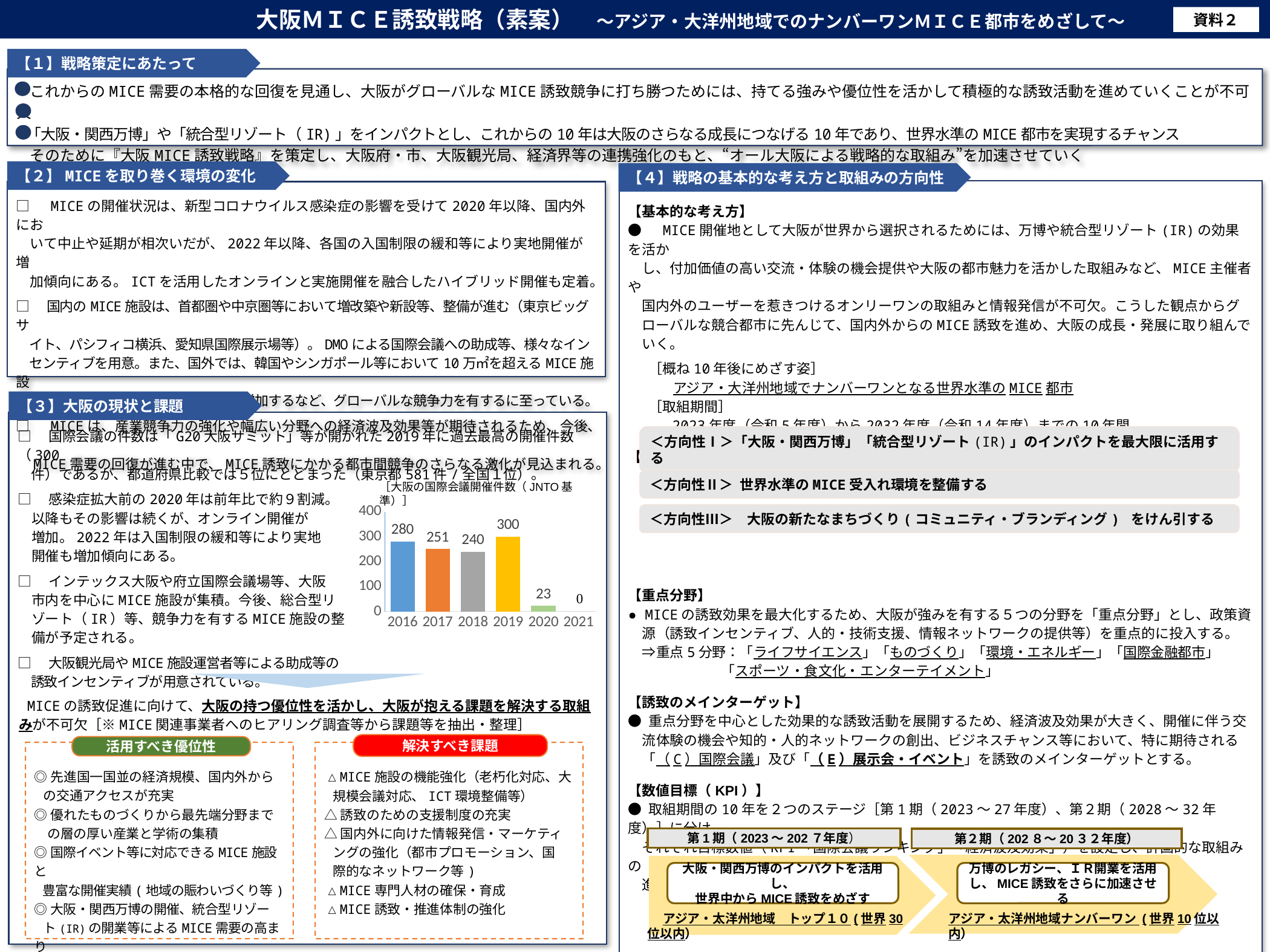

大阪ＭＩＣＥ誘致戦略（素案）　～アジア・大洋州地域でのナンバーワンＭＩＣＥ都市をめざして～
資料２
【１】戦略策定にあたって

   これからのMICE需要の本格的な回復を見通し、大阪がグローバルなMICE誘致競争に打ち勝つためには、持てる強みや優位性を活かして積極的な誘致活動を進めていくことが不可欠
  「大阪・関西万博」や「統合型リゾート（IR)」をインパクトとし、これからの10年は大阪のさらなる成長につなげる10年であり、世界水準のMICE都市を実現するチャンス
   そのために『大阪MICE誘致戦略』を策定し、大阪府・市、大阪観光局、経済界等の連携強化のもと、“オール大阪による戦略的な取組み”を加速させていく

【２】MICEを取り巻く環境の変化
【４】戦略の基本的な考え方と取組みの方向性

【基本的な考え方】
●　MICE開催地として大阪が世界から選択されるためには、万博や統合型リゾート(IR)の効果を活か
　し、付加価値の高い交流・体験の機会提供や大阪の都市魅力を活かした取組みなど、MICE主催者や
　国内外のユーザーを惹きつけるオンリーワンの取組みと情報発信が不可欠。こうした観点からグ
　ローバルな競合都市に先んじて、国内外からのMICE誘致を進め、大阪の成長・発展に取り組んで
　いく。

　  ［概ね10年後にめざす姿］
　　　 アジア・大洋州地域でナンバーワンとなる世界水準のMICE都市
　  ［取組期間］
  　　 2023年度（令和5年度）から2032年度（令和14年度）までの10年間

【取組みの方向性】

【重点分野】
● MICEの誘致効果を最大化するため、大阪が強みを有する５つの分野を「重点分野」とし、政策資
　源（誘致インセンティブ、人的・技術支援、情報ネットワークの提供等）を重点的に投入する。
　⇒重点5分野：「ライフサイエンス」「ものづくり」「環境・エネルギー」「国際金融都市」
　　　　　　   「スポーツ・食文化・エンターテイメント」

【誘致のメインターゲット】
● 重点分野を中心とした効果的な誘致活動を展開するため、経済波及効果が大きく、開催に伴う交
　流体験の機会や知的・人的ネットワークの創出、ビジネスチャンス等において、特に期待される
　「（C）国際会議」及び「（E）展示会・イベント」を誘致のメインターゲットとする。

【数値目標（KPI）】
● 取組期間の10年を２つのステージ［第1期（2023～27年度）、第２期（2028～32年度）］に分け、
　それぞれ目標数値（KPI「国際会議ランキング」「経済波及効果」）を設定し、計画的な取組みの
　進捗を図る。

□　MICEの開催状況は、新型コロナウイルス感染症の影響を受けて2020年以降、国内外にお
　いて中止や延期が相次いだが、2022年以降、各国の入国制限の緩和等により実地開催が増
　加傾向にある。ICTを活用したオンラインと実施開催を融合したハイブリッド開催も定着。

□　国内のMICE施設は、首都圏や中京圏等において増改築や新設等、整備が進む（東京ビッグサ
　イト、パシフィコ横浜、愛知県国際展示場等）。DMOによる国際会議への助成等、様々なイン
　センティブを用意。また、国外では、韓国やシンガポール等において10万㎡を超えるMICE施設
　整備が進んでおり、 MICEの開催が増加するなど、グローバルな競争力を有するに至っている。

□　MICEは、産業競争力の強化や幅広い分野への経済波及効果等が期待されるため、今後、
　MICE需要の回復が進む中で、MICE誘致にかかる都市間競争のさらなる激化が見込まれる。

【３】大阪の現状と課題

□　国際会議の件数は「G20大阪サミット」等が開かれた2019年に過去最高の開催件数（300
　件）であるが、都道府県比較では５位にとどまった（東京都581件/全国１位）。

□　感染症拡大前の2020年は前年比で約９割減。
　以降もその影響は続くが、オンライン開催が
　増加。2022年は入国制限の緩和等により実地
　開催も増加傾向にある。

□　インテックス大阪や府立国際会議場等、大阪
　市内を中心にMICE施設が集積。今後、総合型リ
　ゾート（IR）等、競争力を有するMICE施設の整
　備が予定される。

□　大阪観光局やMICE施設運営者等による助成等の
　誘致インセンティブが用意されている。

＜方向性Ⅰ＞「大阪・関西万博」「統合型リゾート(IR)」のインパクトを最大限に活用する
＜方向性Ⅱ＞  世界水準のMICE受入れ環境を整備する
＜方向性Ⅲ＞　大阪の新たなまちづくり(コミュニティ・ブランディング) をけん引する
［大阪の国際会議開催件数（JNTO基準）］

### Chart

| Category |  |
|---|---|
| 2016 | 280.0 |
| 2017 | 251.0 |
| 2018 | 240.0 |
| 2019 | 300.0 |
| 2020 | 23.0 |
| 2021 | 0.0 |
 MICEの誘致促進に向けて、大阪の持つ優位性を活かし、大阪が抱える課題を解決する取組みが不可欠［※MICE関連事業者へのヒアリング調査等から課題等を抽出・整理］
解決すべき課題
活用すべき優位性

◎先進国一国並の経済規模、国内外から
  の交通アクセスが充実
◎優れたものづくりから最先端分野まで
　の層の厚い産業と学術の集積
◎国際イベント等に対応できるMICE施設と
  豊富な開催実績(地域の賑わいづくり等)
◎大阪・関西万博の開催、統合型リゾー
  ト(IR)の開業等によるMICE需要の高まり
◎豊かな都市魅力(文化・観光等）

△MICE施設の機能強化（老朽化対応、大
  規模会議対応、ICT環境整備等）
△誘致のための支援制度の充実
△国内外に向けた情報発信・マーケティ
  ングの強化（都市プロモーション、国
  際的なネットワーク等)
△MICE専門人材の確保・育成
△MICE誘致・推進体制の強化
第1期（2023～202７年度）
第２期（202８～20３２年度）
　 アジア・太洋州地域　トップ１０(世界30位以内）
アジア・太洋州地域ナンバーワン (世界10位以内）

大阪・関西万博のインパクトを活用し、
世界中からMICE誘致をめざす
万博のレガシー、ＩＲ開業を活用し、MICE誘致をさらに加速させる